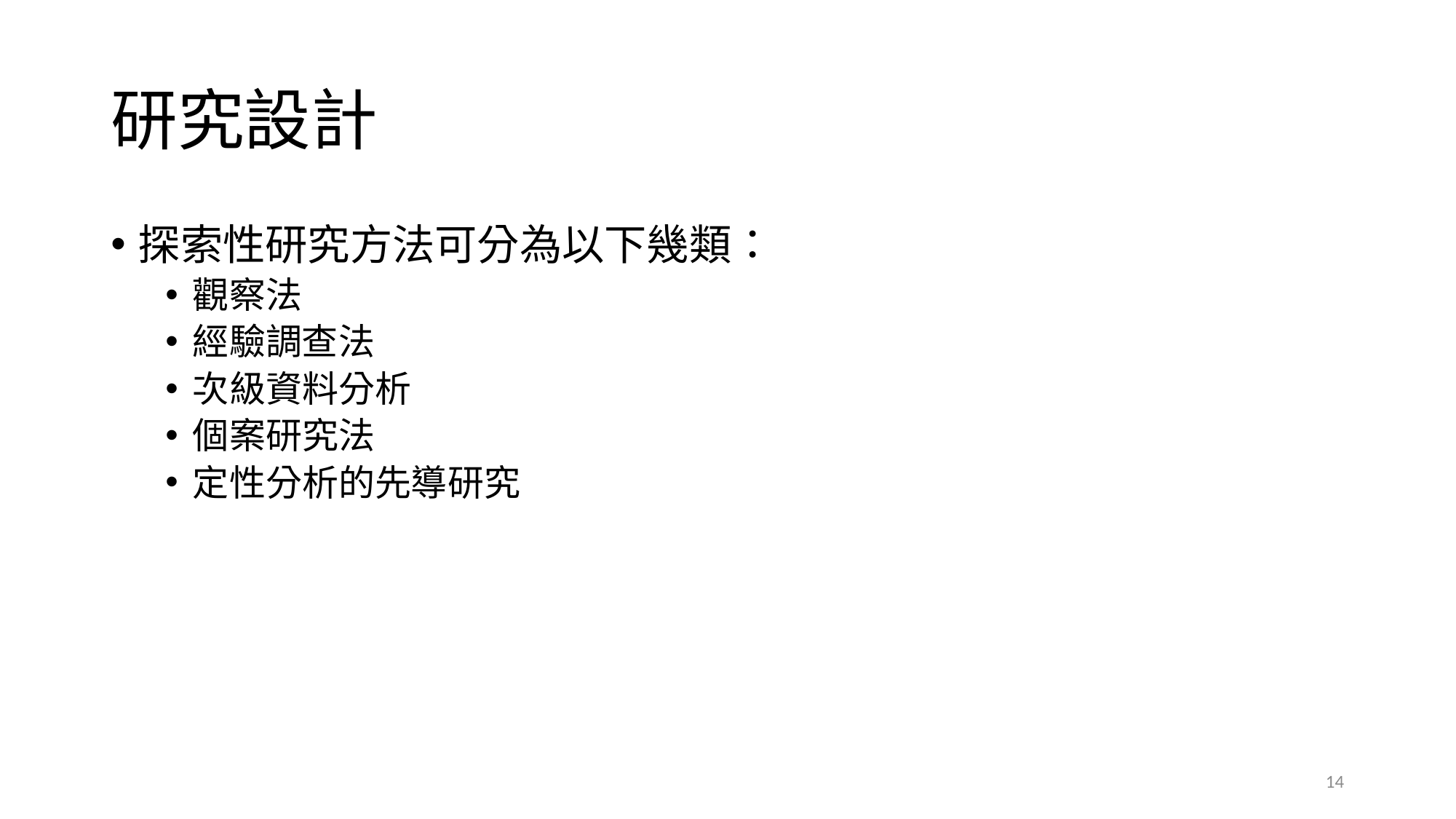

# 研究設計
探索性研究方法可分為以下幾類：
觀察法
經驗調查法
次級資料分析
個案研究法
定性分析的先導研究

14